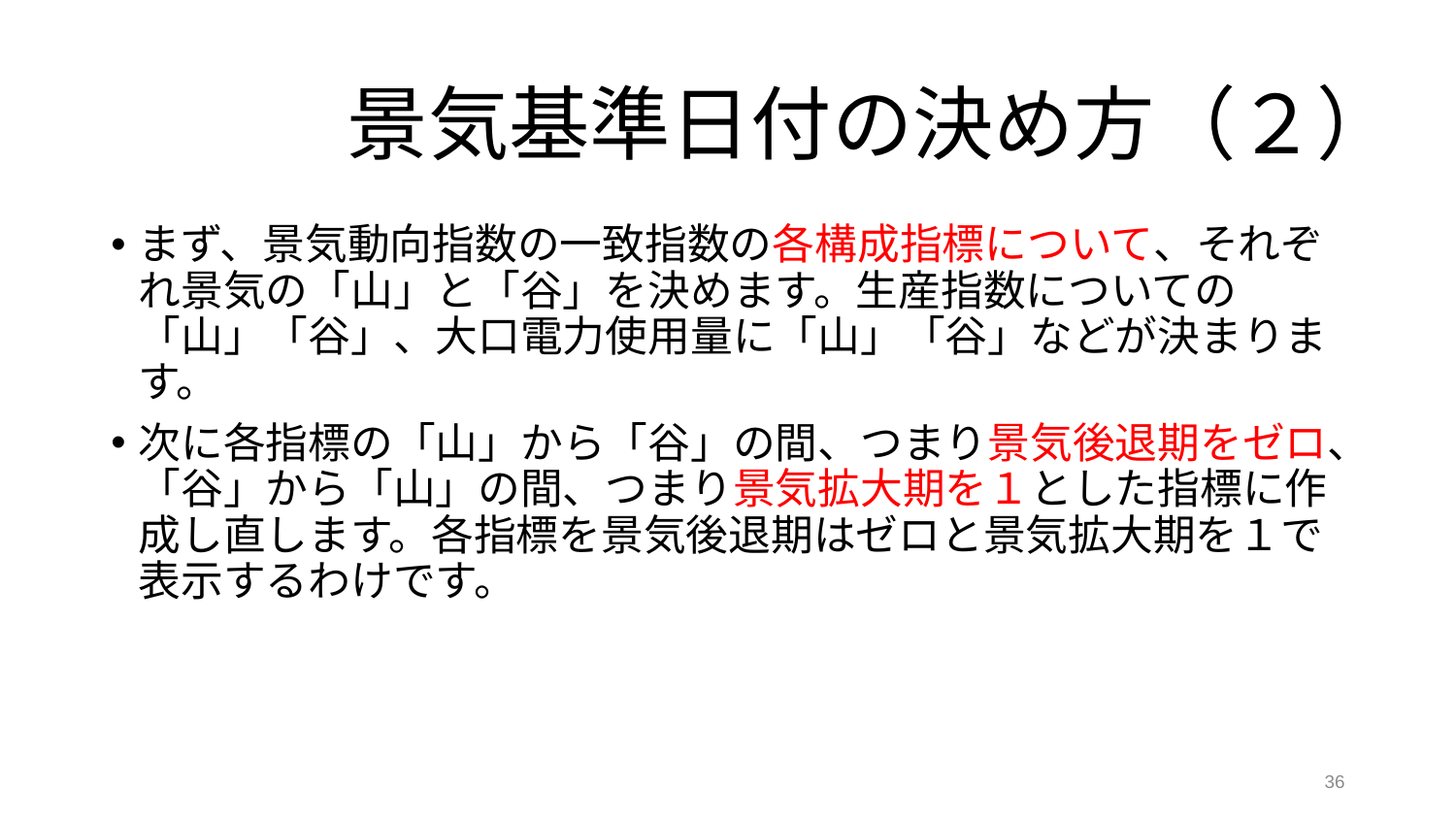

#
景気基準日付の決め方（２）
まず、景気動向指数の一致指数の各構成指標について、それぞれ景気の「山」と「谷」を決めます。生産指数についての「山」「谷」、大口電力使用量に「山」「谷」などが決まります。
次に各指標の「山」から「谷」の間、つまり景気後退期をゼロ、「谷」から「山」の間、つまり景気拡大期を１とした指標に作成し直します。各指標を景気後退期はゼロと景気拡大期を１で表示するわけです。

36